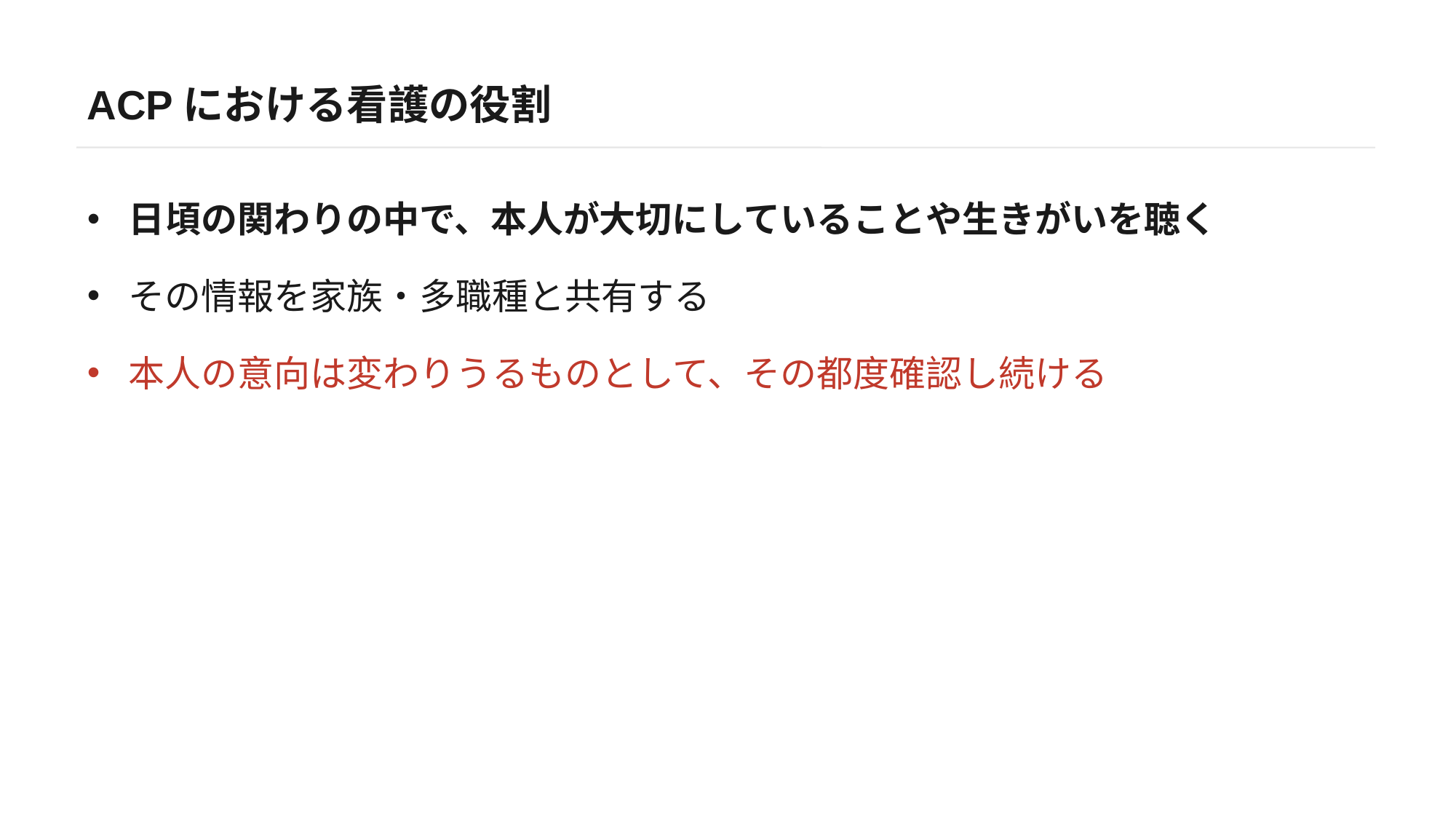

ACPにおける看護の役割

日頃の関わりの中で、本人が大切にしていることや生きがいを聴く
その情報を家族・多職種と共有する
本人の意向は変わりうるものとして、その都度確認し続ける